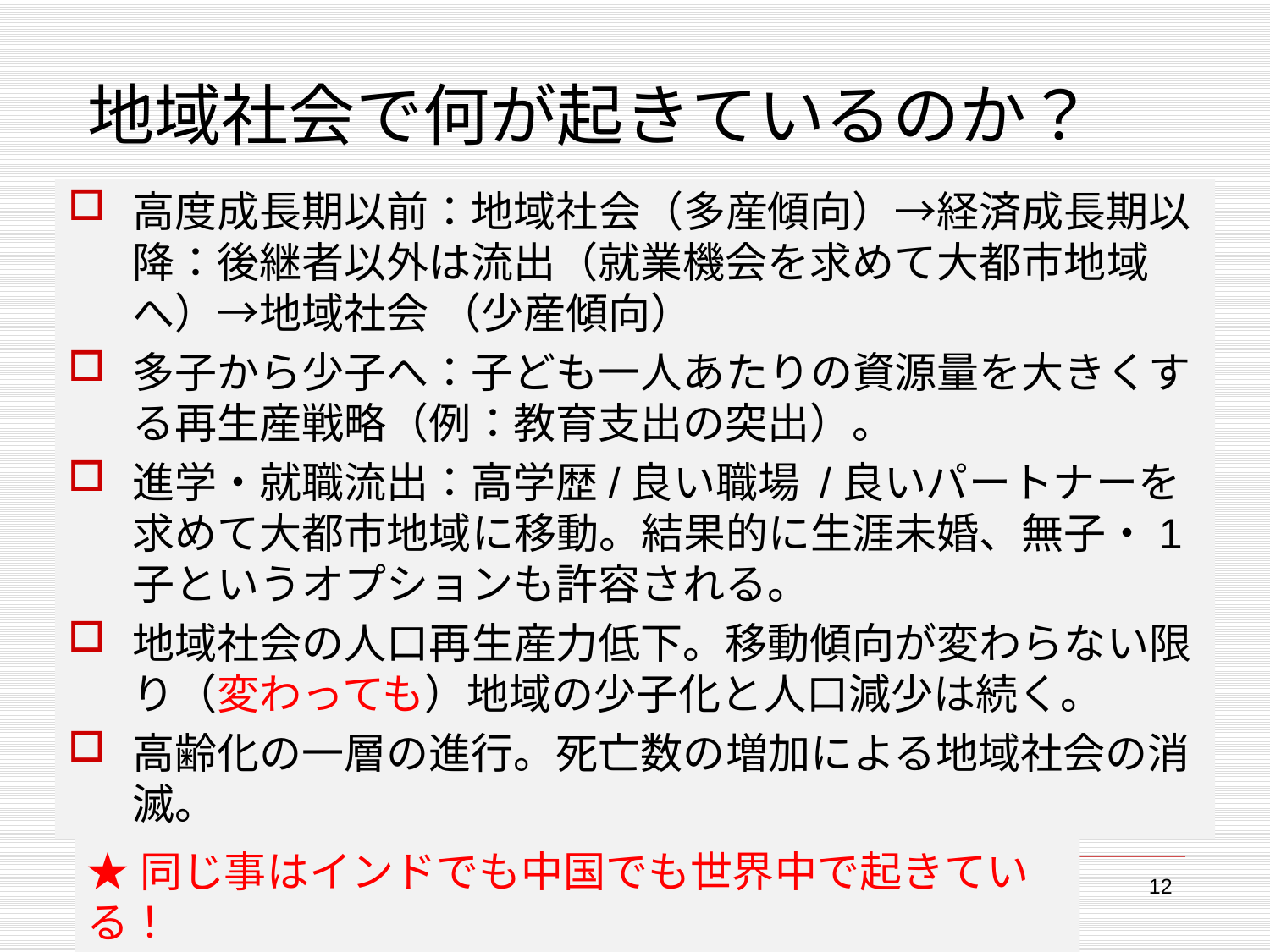

# 地域社会で何が起きているのか？
高度成長期以前：地域社会（多産傾向）→経済成長期以降：後継者以外は流出（就業機会を求めて大都市地域へ）→地域社会 （少産傾向）
多子から少子へ：子ども一人あたりの資源量を大きくする再生産戦略（例：教育支出の突出）。
進学・就職流出：高学歴/良い職場 /良いパートナーを求めて大都市地域に移動。結果的に生涯未婚、無子・1子というオプションも許容される。
地域社会の人口再生産力低下。移動傾向が変わらない限り（変わっても）地域の少子化と人口減少は続く。
高齢化の一層の進行。死亡数の増加による地域社会の消滅。

★同じ事はインドでも中国でも世界中で起きている！
12